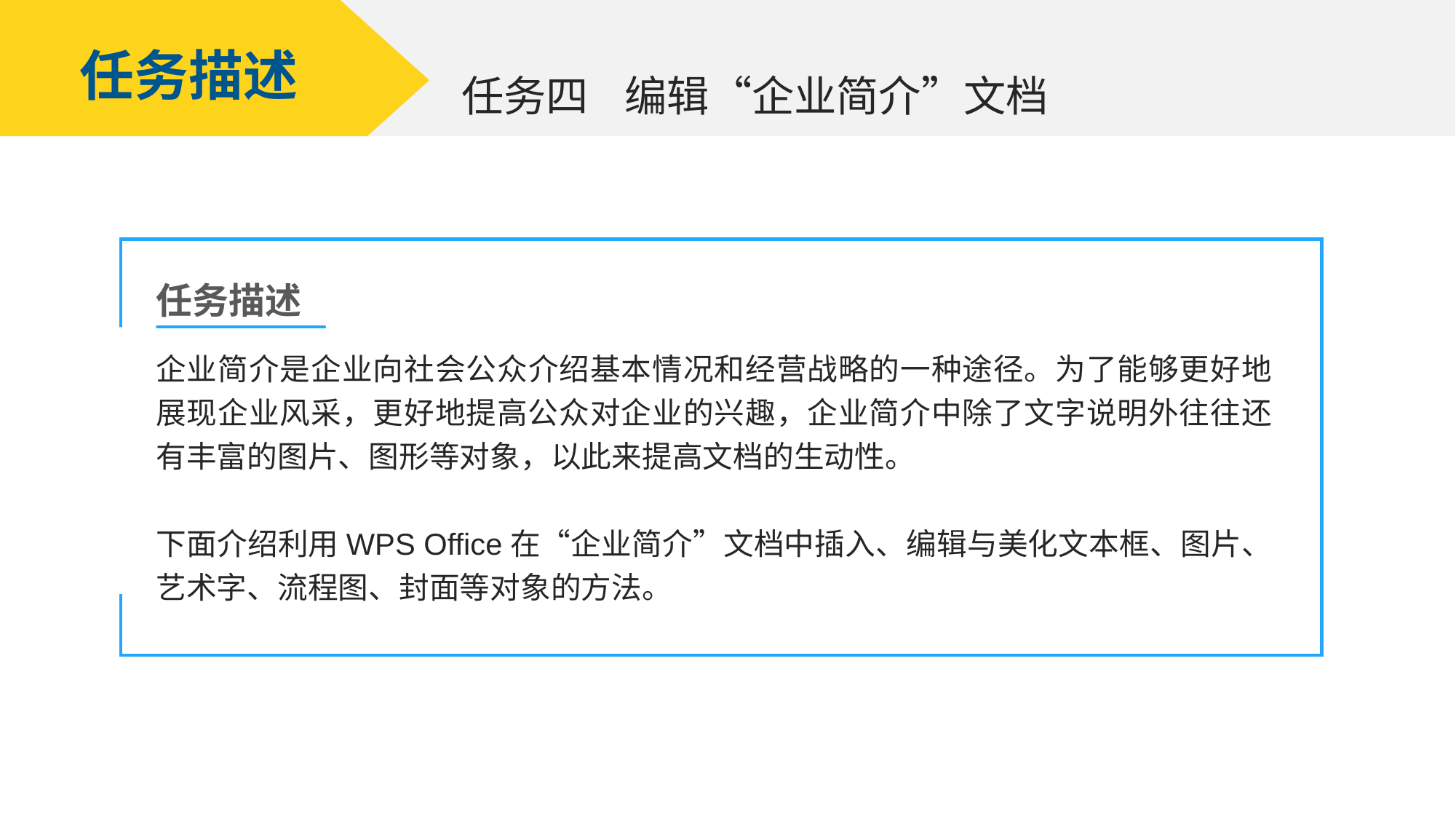

任务描述
编辑“企业简介”文档
任务四

任务描述

企业简介是企业向社会公众介绍基本情况和经营战略的一种途径。为了能够更好地展现企业风采，更好地提高公众对企业的兴趣，企业简介中除了文字说明外往往还有丰富的图片、图形等对象，以此来提高文档的生动性。

下面介绍利用WPS Office在“企业简介”文档中插入、编辑与美化文本框、图片、艺术字、流程图、封面等对象的方法。